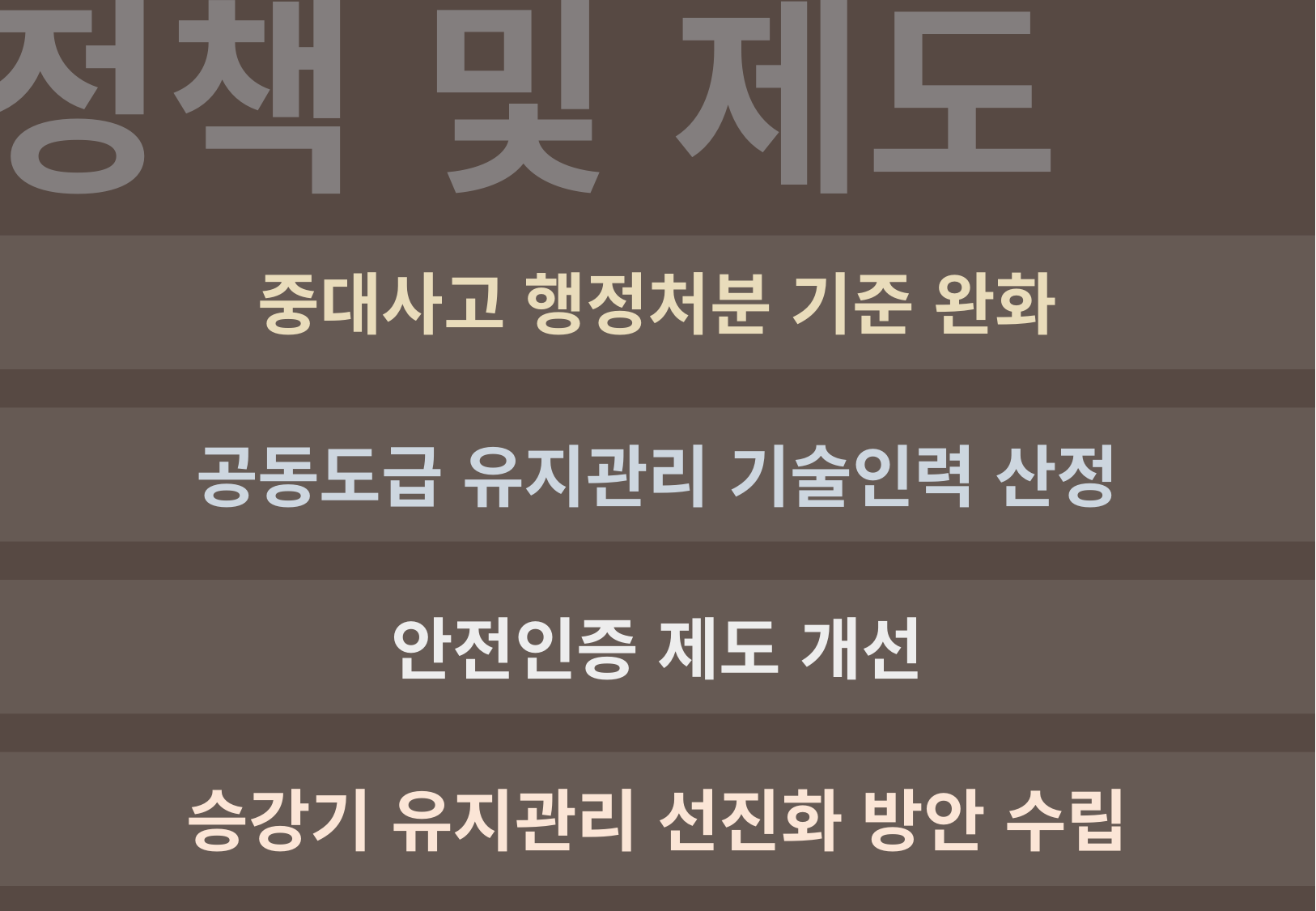

정책 및 제도
중대사고 행정처분 기준 완화
공동도급 유지관리 기술인력 산정
안전인증 제도 개선
승강기 유지관리 선진화 방안 수립